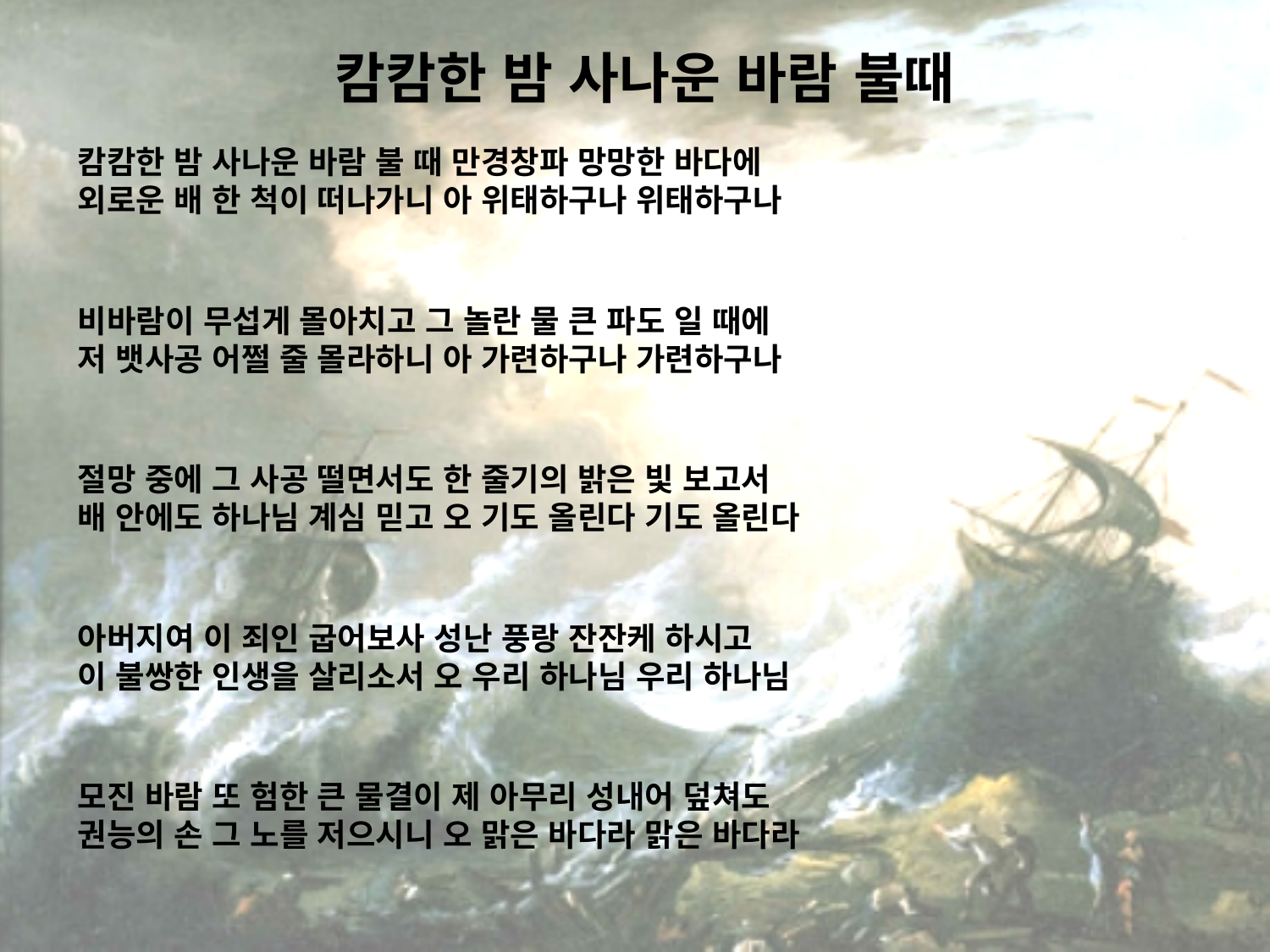

# 캄캄한 밤 사나운 바람 불때
캄캄한 밤 사나운 바람 불 때 만경창파 망망한 바다에
외로운 배 한 척이 떠나가니 아 위태하구나 위태하구나
비바람이 무섭게 몰아치고 그 놀란 물 큰 파도 일 때에
저 뱃사공 어쩔 줄 몰라하니 아 가련하구나 가련하구나
절망 중에 그 사공 떨면서도 한 줄기의 밝은 빛 보고서
배 안에도 하나님 계심 믿고 오 기도 올린다 기도 올린다
아버지여 이 죄인 굽어보사 성난 풍랑 잔잔케 하시고
이 불쌍한 인생을 살리소서 오 우리 하나님 우리 하나님
모진 바람 또 험한 큰 물결이 제 아무리 성내어 덮쳐도
권능의 손 그 노를 저으시니 오 맑은 바다라 맑은 바다라